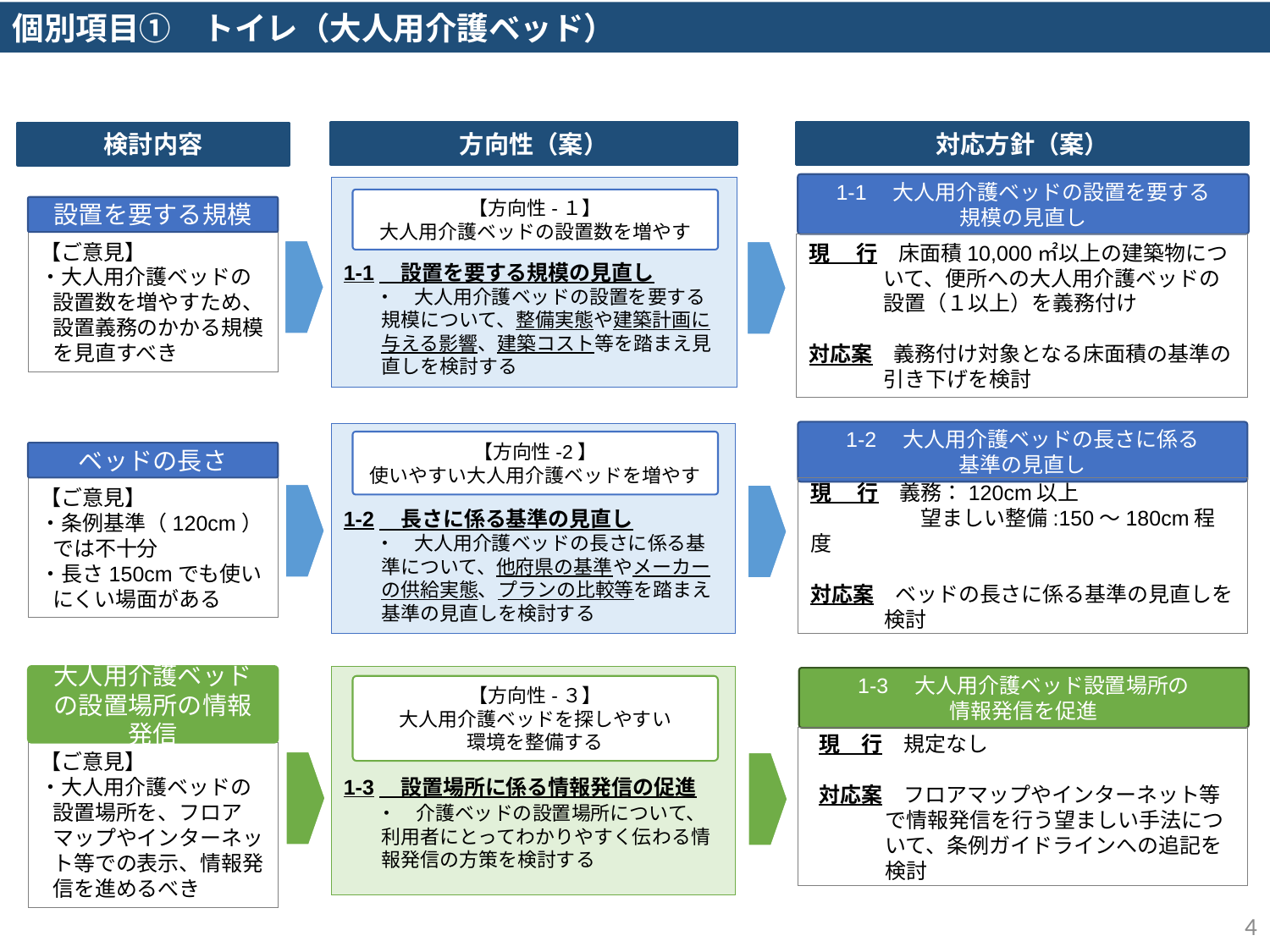

個別項目①　トイレ（大人用介護ベッド）
方向性（案）
対応方針（案）
検討内容
1-1　大人用介護ベッドの設置を要する
規模の見直し

1-1　設置を要する規模の見直し
　・　大人用介護ベッドの設置を要する規模について、整備実態や建築計画に与える影響、建築コスト等を踏まえ見直しを検討する
【方向性-１】
大人用介護ベッドの設置数を増やす
設置を要する規模
【ご意見】
・大人用介護ベッドの設置数を増やすため、設置義務のかかる規模を見直すべき
現　 行　床面積10,000㎡以上の建築物について、便所への大人用介護ベッドの設置（１以上）を義務付け

対応案　義務付け対象となる床面積の基準の引き下げを検討

1-2　大人用介護ベッドの長さに係る
基準の見直し

1-2　長さに係る基準の見直し
　・　大人用介護ベッドの長さに係る基準について、他府県の基準やメーカーの供給実態、プランの比較等を踏まえ基準の見直しを検討する
【方向性-2】
使いやすい大人用介護ベッドを増やす
ベッドの長さ
現　 行　義務：120cm以上
　　　　　 望ましい整備:150～180cm程度

対応案　ベッドの長さに係る基準の見直しを検討
【ご意見】
・条例基準（120cm）では不十分
・長さ150cmでも使いにくい場面がある

大人用介護ベッドの設置場所の情報発信

1-3　設置場所に係る情報発信の促進
　・　介護ベッドの設置場所について、利用者にとってわかりやすく伝わる情報発信の方策を検討する
1-3　大人用介護ベッド設置場所の
情報発信を促進
【方向性-３】
大人用介護ベッドを探しやすい
環境を整備する
　現　行　規定なし

　対応案　フロアマップやインターネット等で情報発信を行う望ましい手法について、条例ガイドラインへの追記を検討
【ご意見】
・大人用介護ベッドの設置場所を、フロアマップやインターネット等での表示、情報発信を進めるべき

4